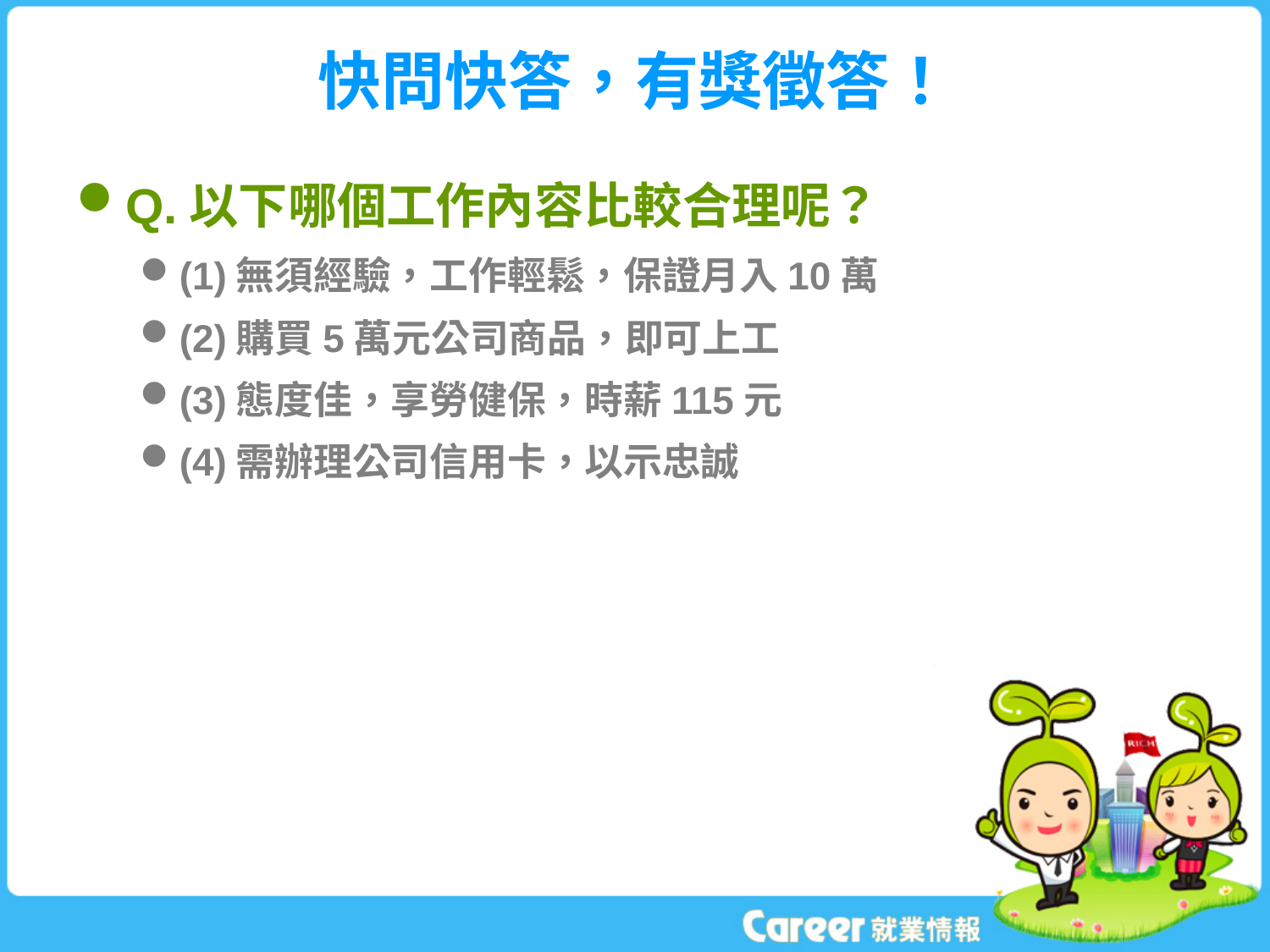

# 快問快答，有獎徵答！
Q.以下哪個工作內容比較合理呢？
(1)無須經驗，工作輕鬆，保證月入10萬
(2)購買5萬元公司商品，即可上工
(3)態度佳，享勞健保，時薪115元
(4)需辦理公司信用卡，以示忠誠